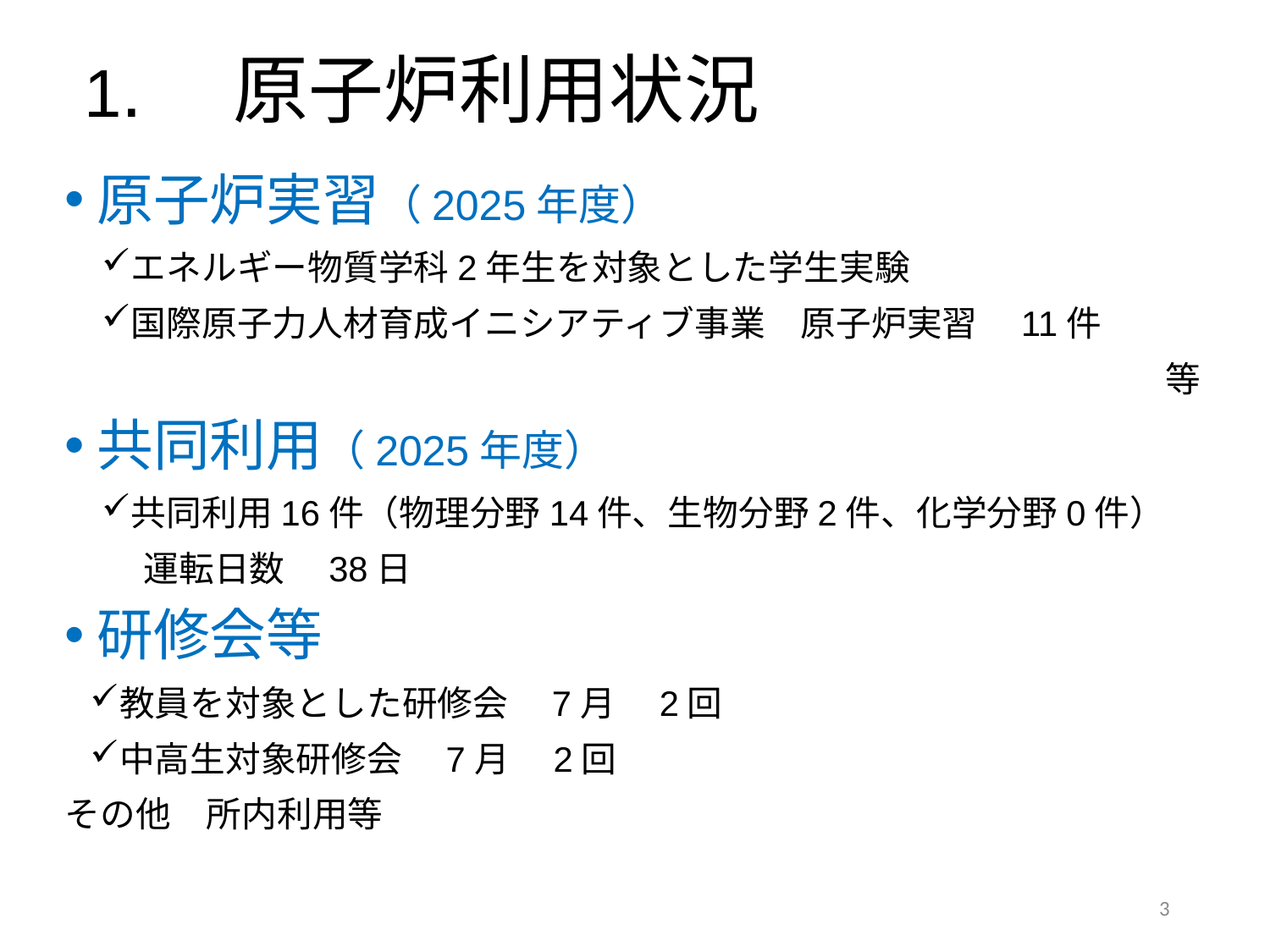

# 1.　原子炉利用状況

原子炉実習（2025年度）
エネルギー物質学科2年生を対象とした学生実験
国際原子力人材育成イニシアティブ事業　原子炉実習　11件
等
共同利用（2025年度）
共同利用16件（物理分野14件、生物分野2件、化学分野0件）
　　 運転日数　38日
研修会等
教員を対象とした研修会　7月　2回
中高生対象研修会　7月　2回
その他　所内利用等

3